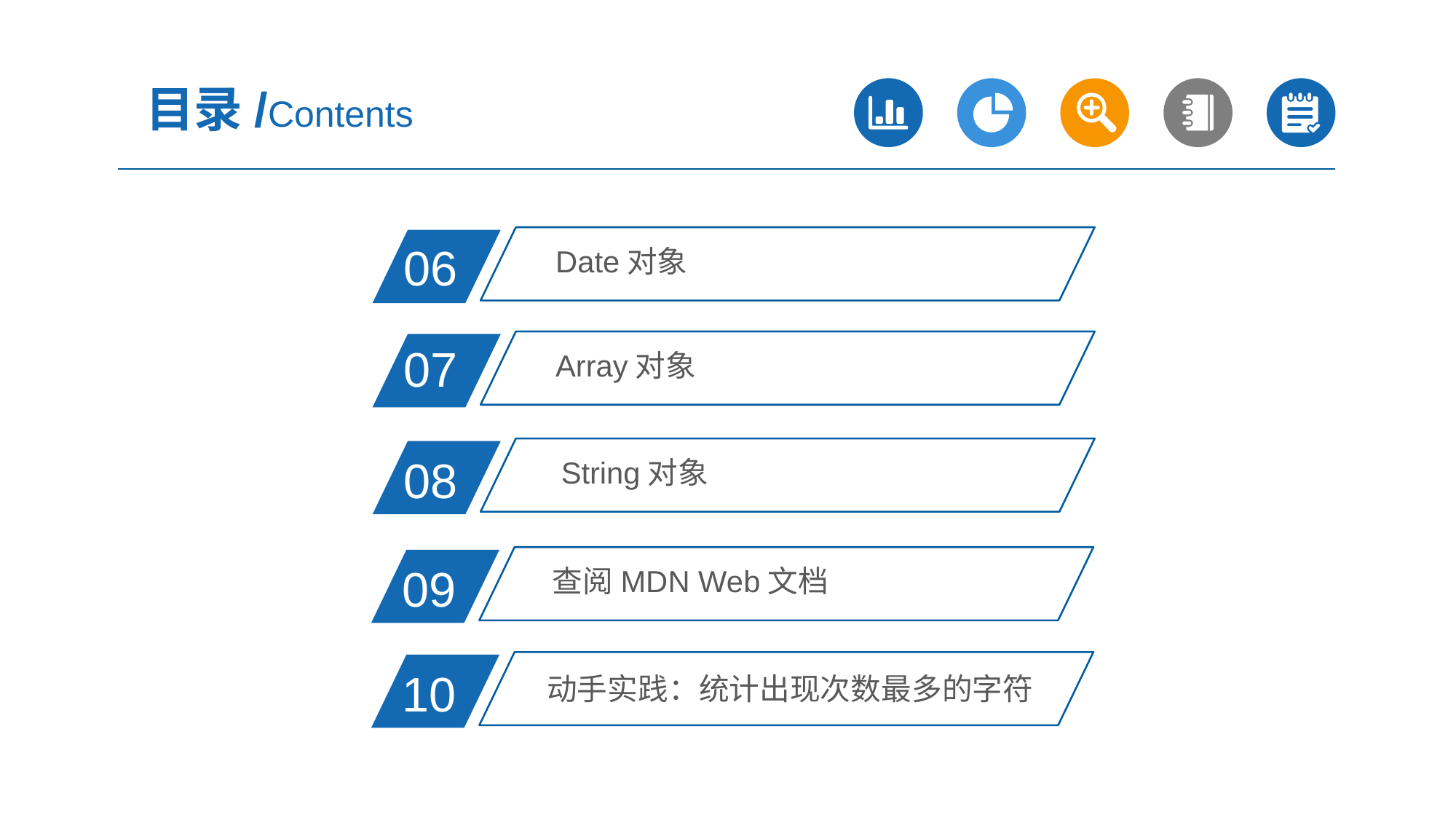

目录/Contents

Date对象

06

Array对象
07

String对象

08

查阅MDN Web文档

09

动手实践：统计出现次数最多的字符

10